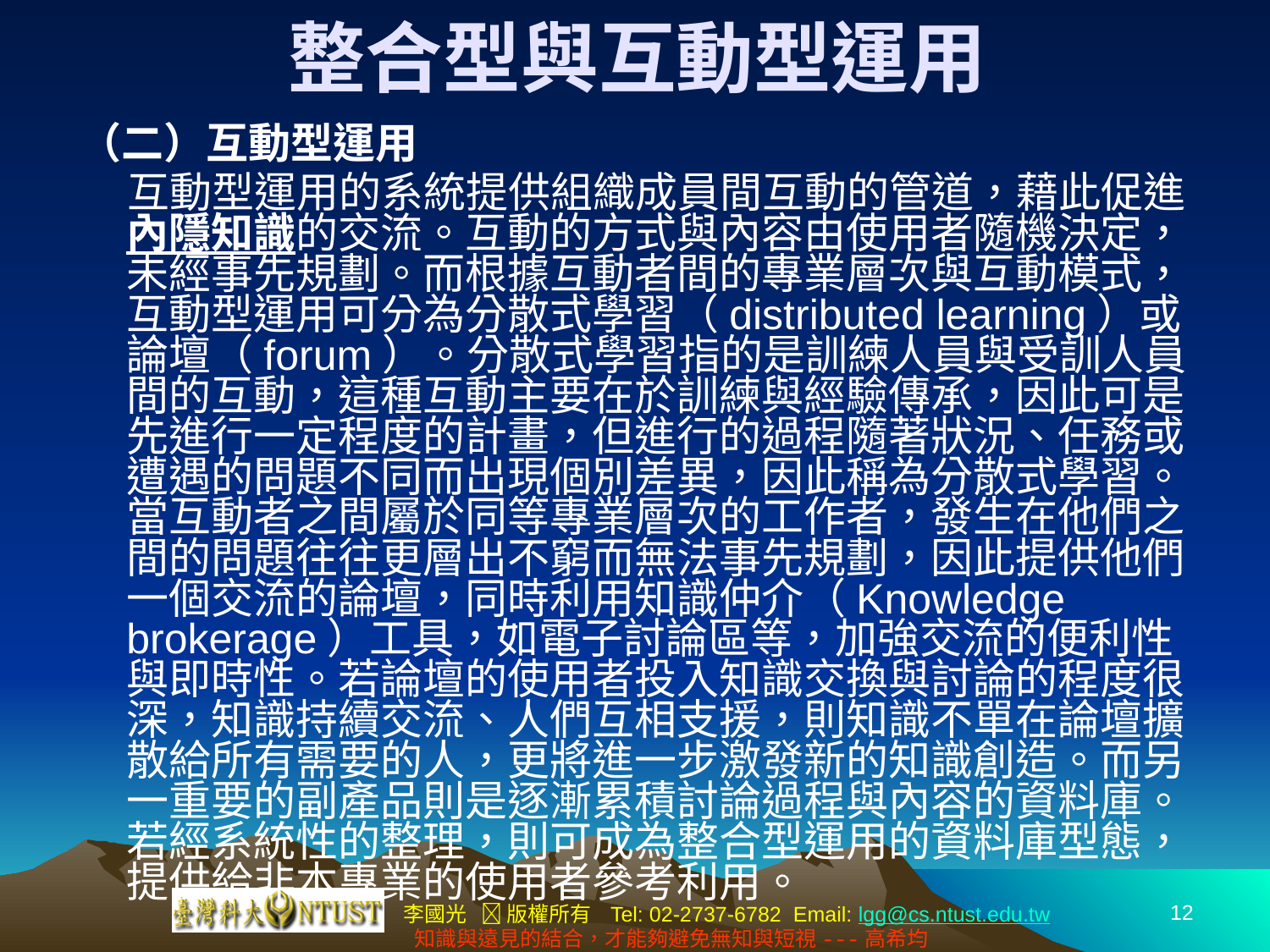

# 整合型與互動型運用
（二）互動型運用
    互動型運用的系統提供組織成員間互動的管道，藉此促進內隱知識的交流。互動的方式與內容由使用者隨機決定，未經事先規劃。而根據互動者間的專業層次與互動模式，互動型運用可分為分散式學習（distributed learning）或論壇（forum）。分散式學習指的是訓練人員與受訓人員間的互動，這種互動主要在於訓練與經驗傳承，因此可是先進行一定程度的計畫，但進行的過程隨著狀況、任務或遭遇的問題不同而出現個別差異，因此稱為分散式學習。當互動者之間屬於同等專業層次的工作者，發生在他們之間的問題往往更層出不窮而無法事先規劃，因此提供他們一個交流的論壇，同時利用知識仲介（Knowledge brokerage）工具，如電子討論區等，加強交流的便利性與即時性。若論壇的使用者投入知識交換與討論的程度很深，知識持續交流、人們互相支援，則知識不單在論壇擴散給所有需要的人，更將進一步激發新的知識創造。而另一重要的副產品則是逐漸累積討論過程與內容的資料庫。若經系統性的整理，則可成為整合型運用的資料庫型態，提供給非本專業的使用者參考利用。

12